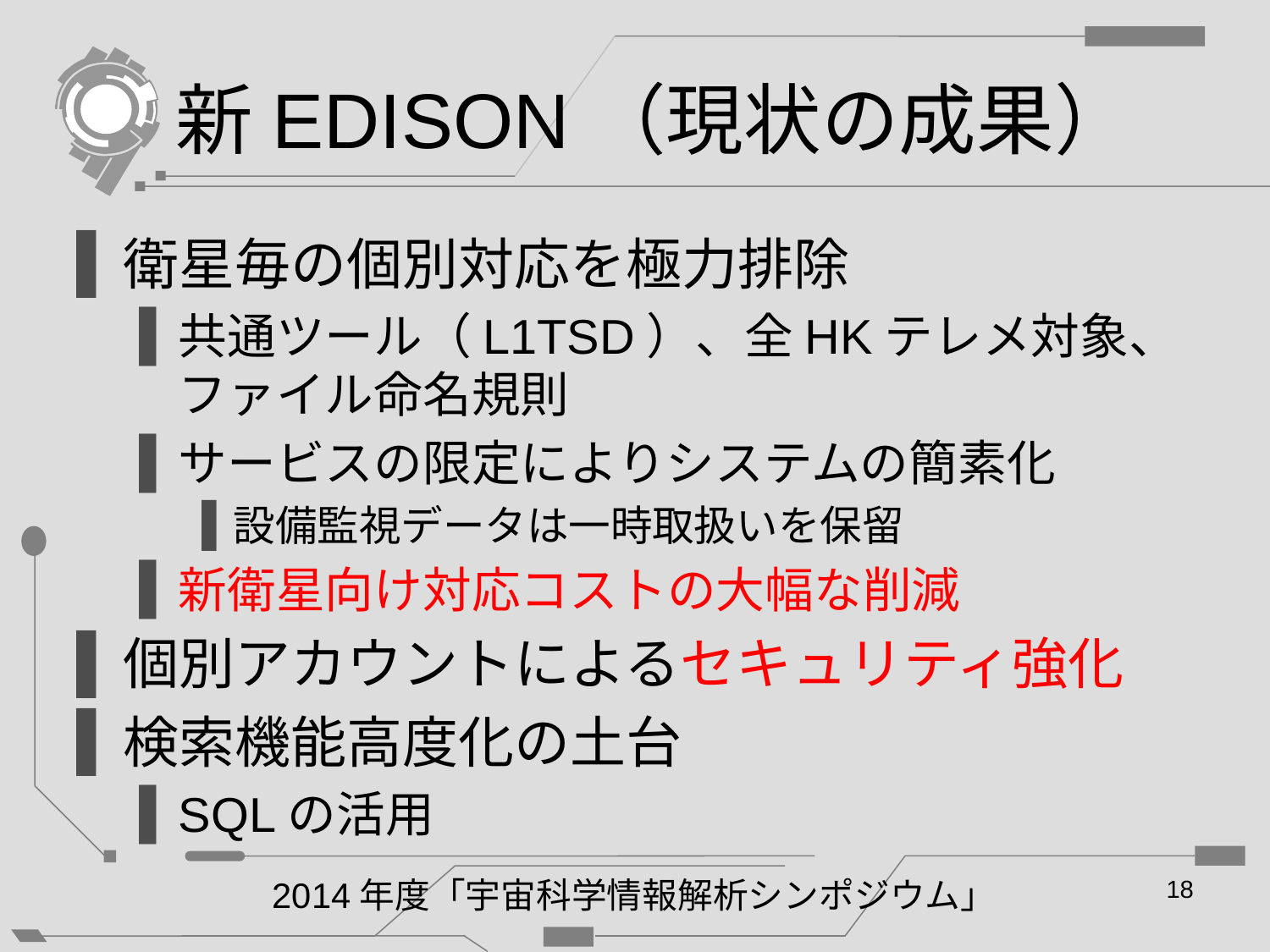

# 新EDISON（現状の成果）
衛星毎の個別対応を極力排除
共通ツール（L1TSD）、全HKテレメ対象、ファイル命名規則
サービスの限定によりシステムの簡素化
設備監視データは一時取扱いを保留
新衛星向け対応コストの大幅な削減
個別アカウントによるセキュリティ強化
検索機能高度化の土台
SQLの活用
2014年度「宇宙科学情報解析シンポジウム」
18